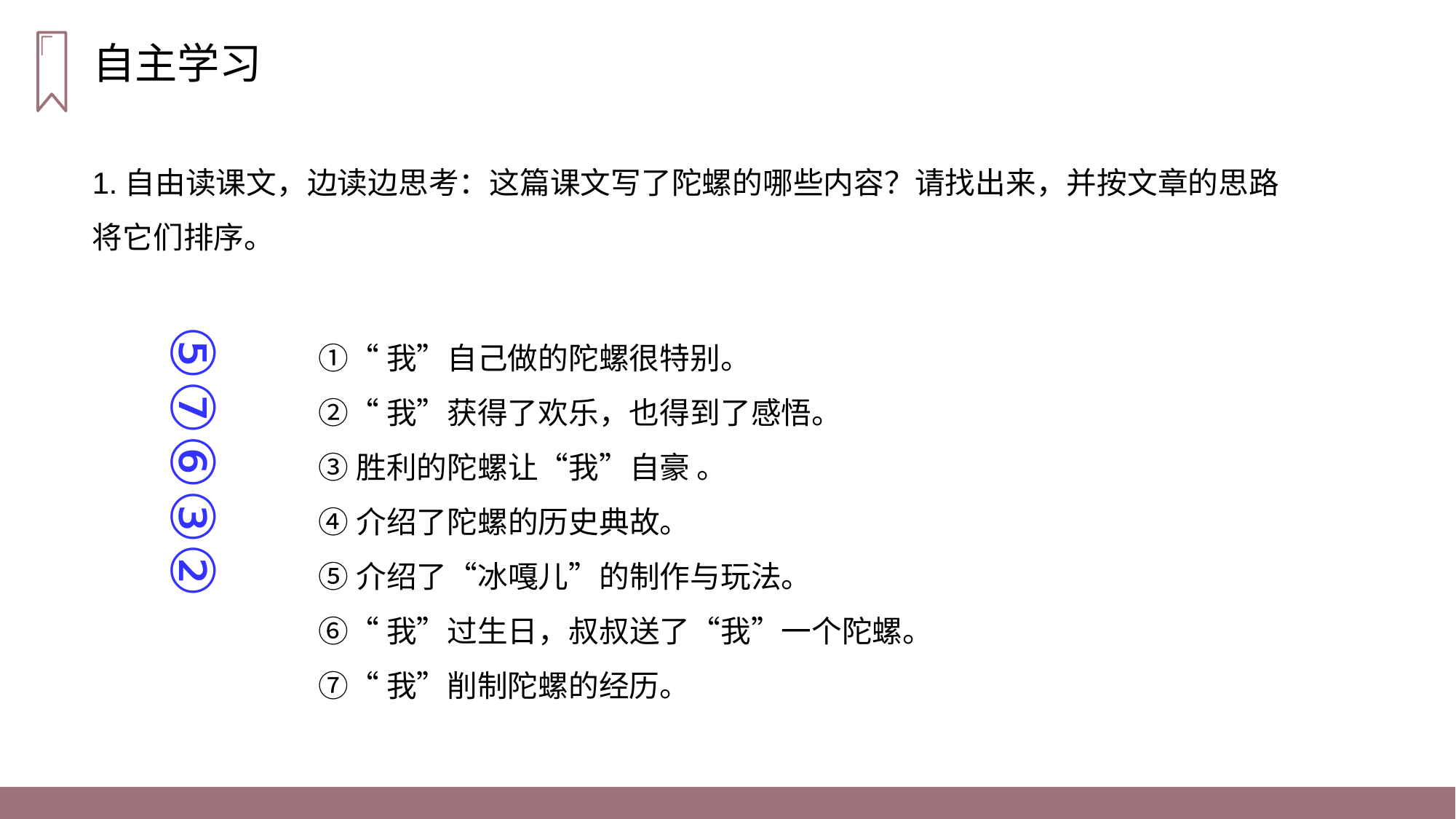

自主学习
1.自由读课文，边读边思考：这篇课文写了陀螺的哪些内容？请找出来，并按文章的思路将它们排序。
⑤⑦⑥③②
①“我”自己做的陀螺很特别。
②“我”获得了欢乐，也得到了感悟。
③胜利的陀螺让“我”自豪 。
④介绍了陀螺的历史典故。
⑤介绍了“冰嘎儿”的制作与玩法。
⑥“我”过生日，叔叔送了“我”一个陀螺。
⑦“我”削制陀螺的经历。